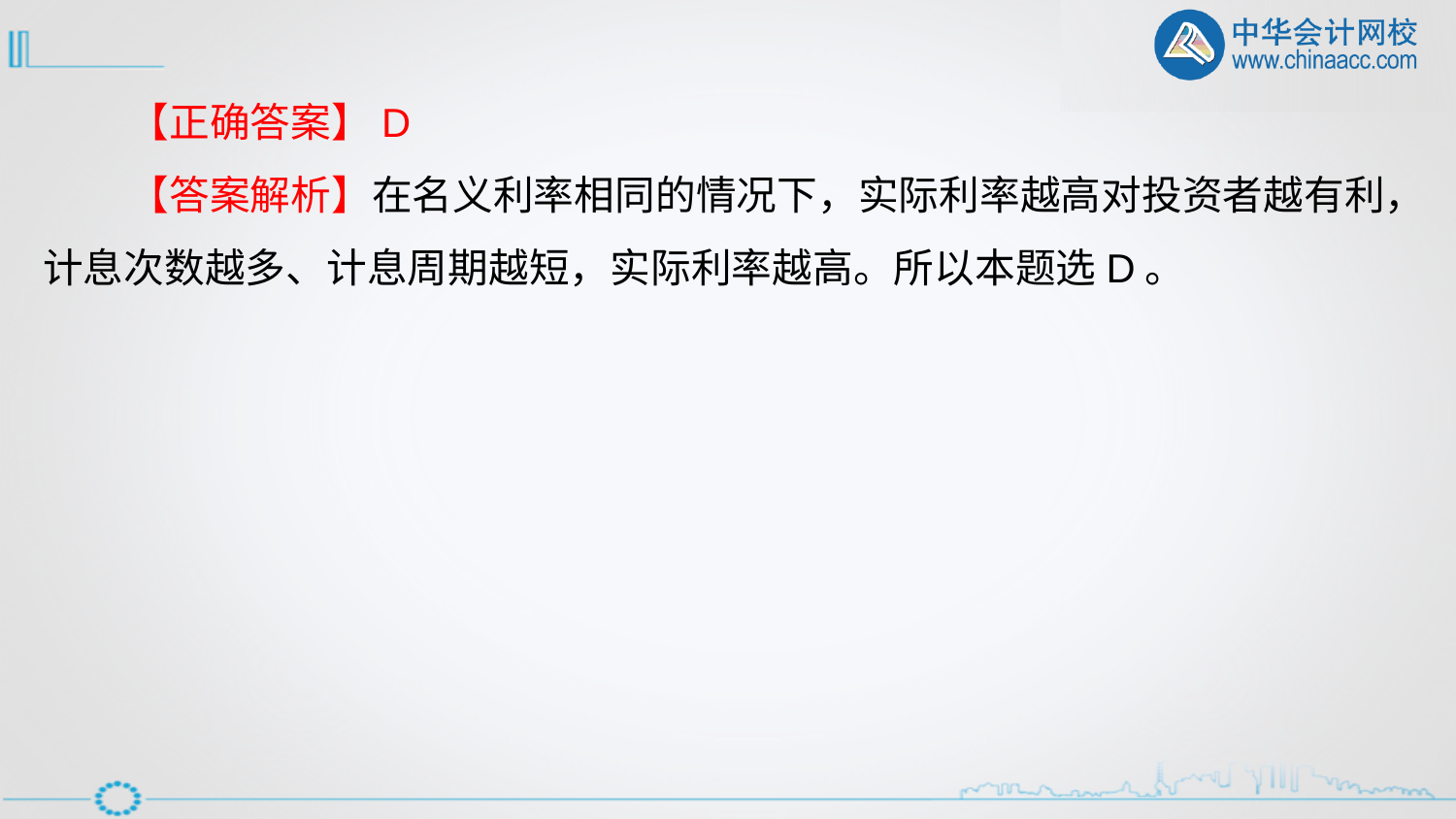

【正确答案】D
【答案解析】在名义利率相同的情况下，实际利率越高对投资者越有利，计息次数越多、计息周期越短，实际利率越高。所以本题选D。